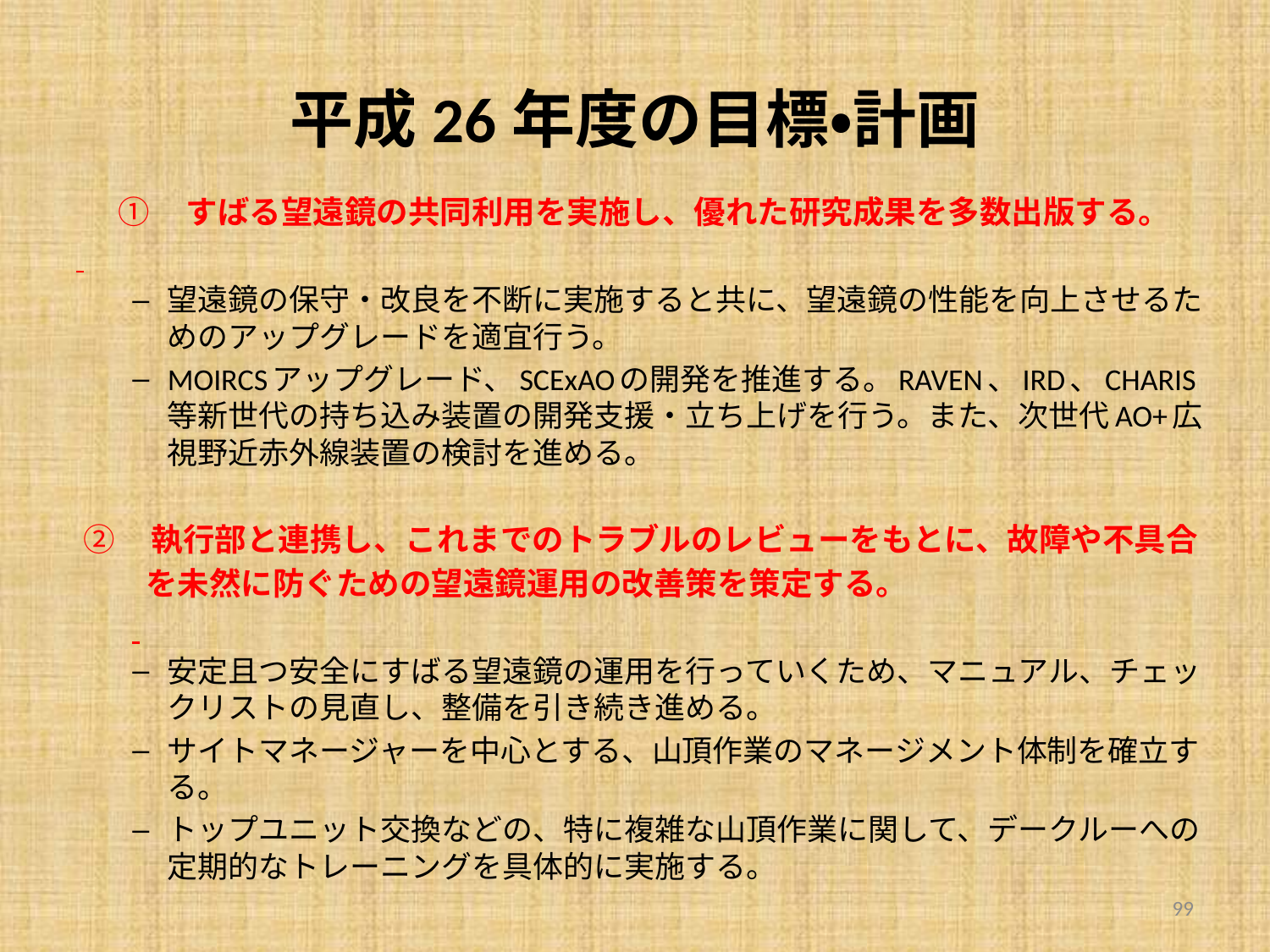

# 平成26年度の目標•計画
①　すばる望遠鏡の共同利用を実施し、優れた研究成果を多数出版する。

望遠鏡の保守・改良を不断に実施すると共に、望遠鏡の性能を向上させるためのアップグレードを適宜行う。
MOIRCSアップグレード、SCExAOの開発を推進する。RAVEN、IRD、CHARIS等新世代の持ち込み装置の開発支援・立ち上げを行う。また、次世代AO+広視野近赤外線装置の検討を進める。

 ②　執行部と連携し、これまでのトラブルのレビューをもとに、故障や不具合
         を未然に防ぐための望遠鏡運用の改善策を策定する。

安定且つ安全にすばる望遠鏡の運用を行っていくため、マニュアル、チェックリストの見直し、整備を引き続き進める。
サイトマネージャーを中心とする、山頂作業のマネージメント体制を確立する。
トップユニット交換などの、特に複雑な山頂作業に関して、デークルーへの定期的なトレーニングを具体的に実施する。

99